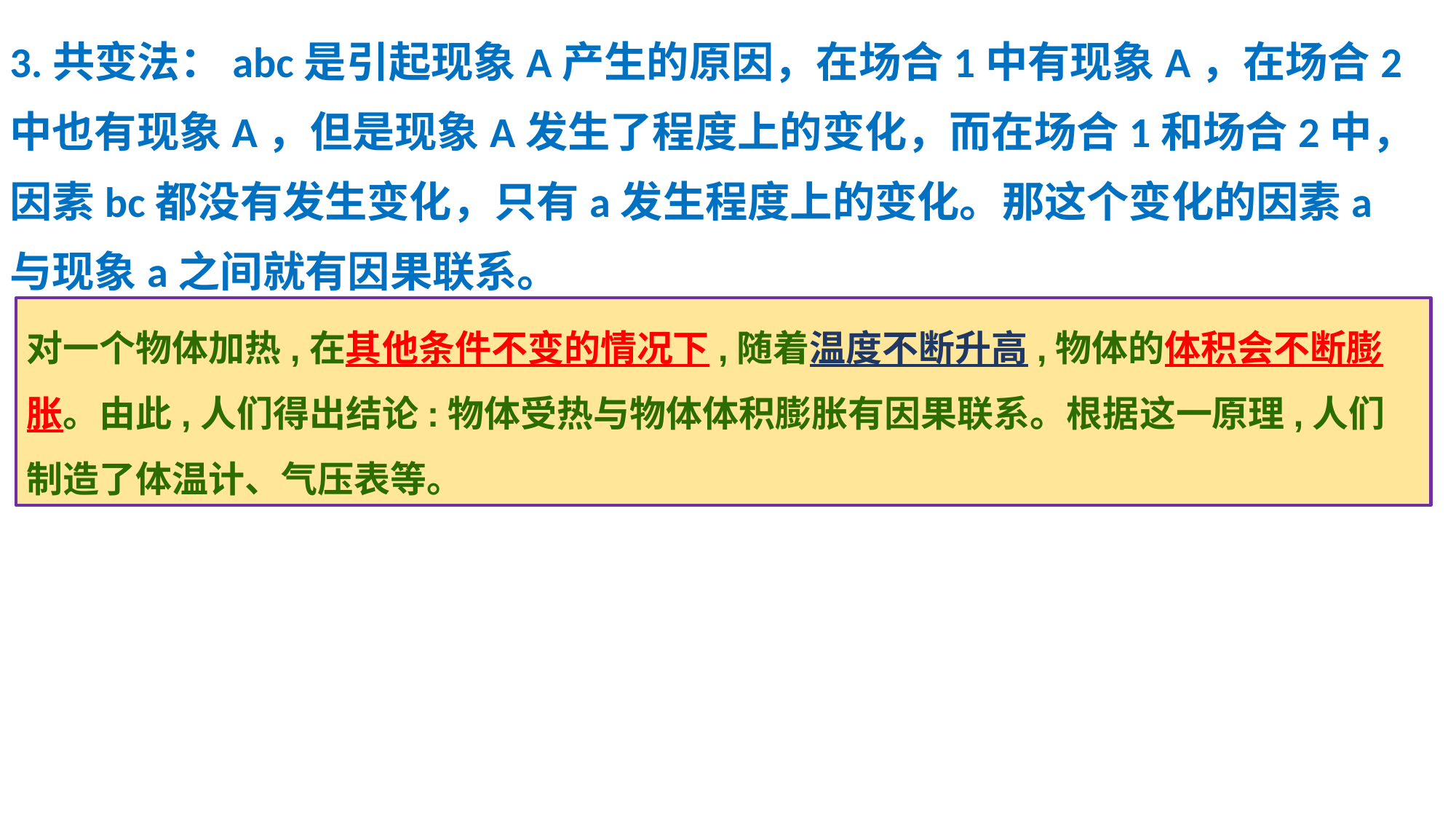

3.共变法：abc是引起现象A产生的原因，在场合1中有现象A，在场合2中也有现象A，但是现象A发生了程度上的变化，而在场合1和场合2中，因素bc都没有发生变化，只有a发生程度上的变化。那这个变化的因素a与现象a之间就有因果联系。

对一个物体加热,在其他条件不变的情况下,随着温度不断升高,物体的体积会不断膨胀。由此,人们得出结论:物体受热与物体体积膨胀有因果联系。根据这一原理,人们制造了体温计、气压表等。